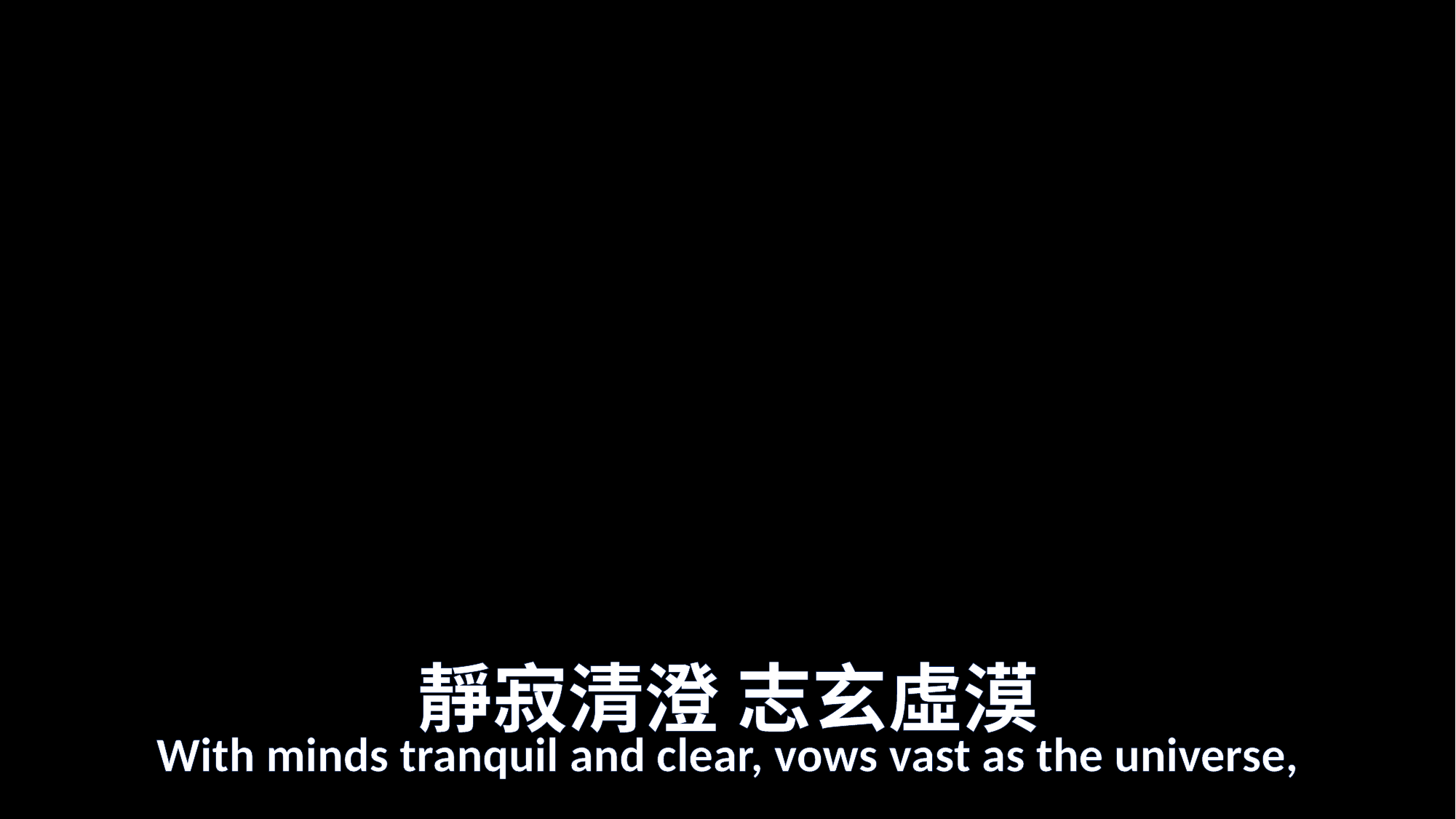

# 靜寂清澄 志玄虛漠
With minds tranquil and clear, vows vast as the universe,